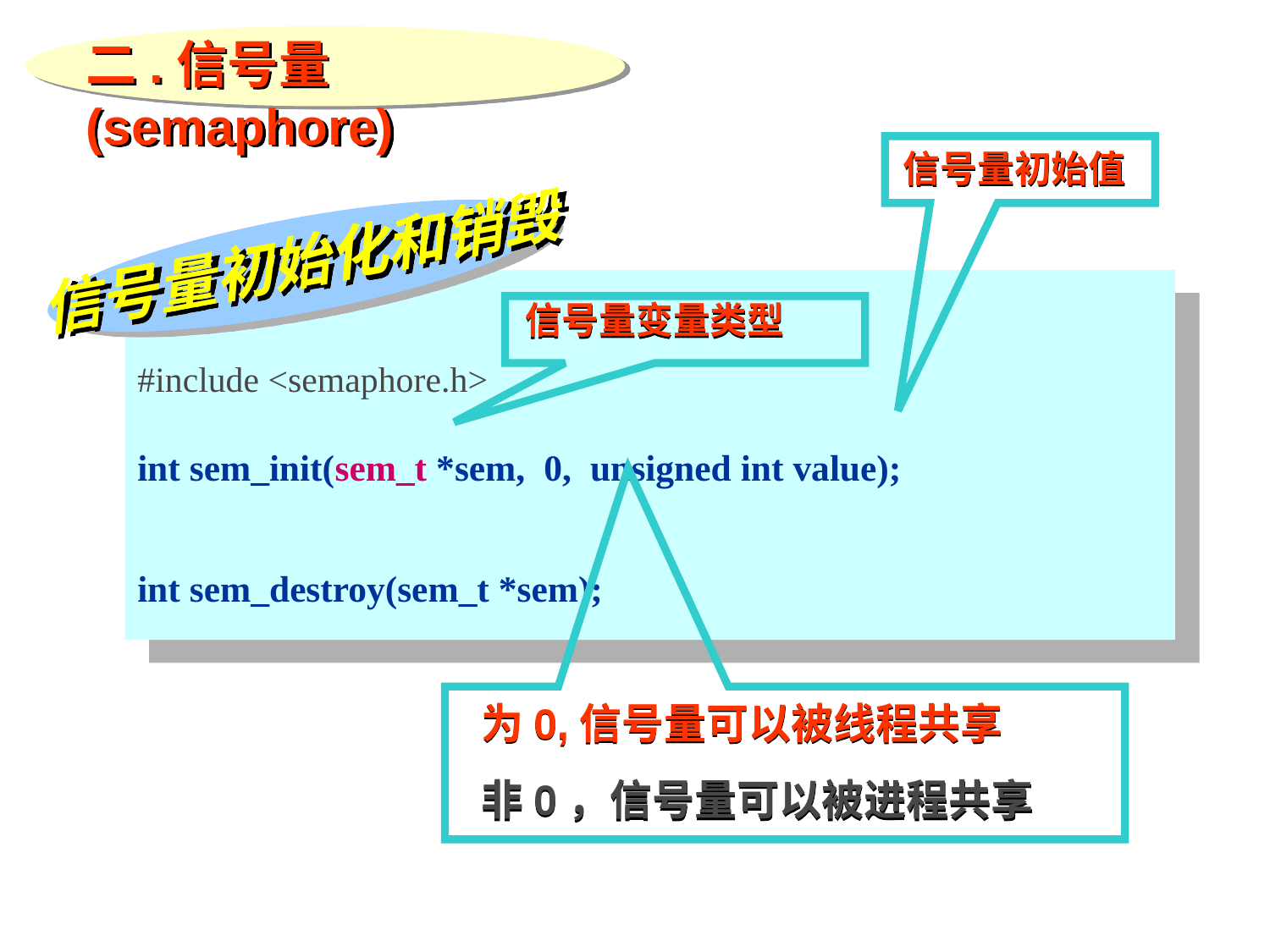

二.信号量(semaphore)

信号量初始值

信号量初始化和销毁

#include <semaphore.h>
int sem_init(sem_t *sem,  0,  unsigned int value);

信号量变量类型
int sem_destroy(sem_t *sem);

为0,信号量可以被线程共享

非0，信号量可以被进程共享